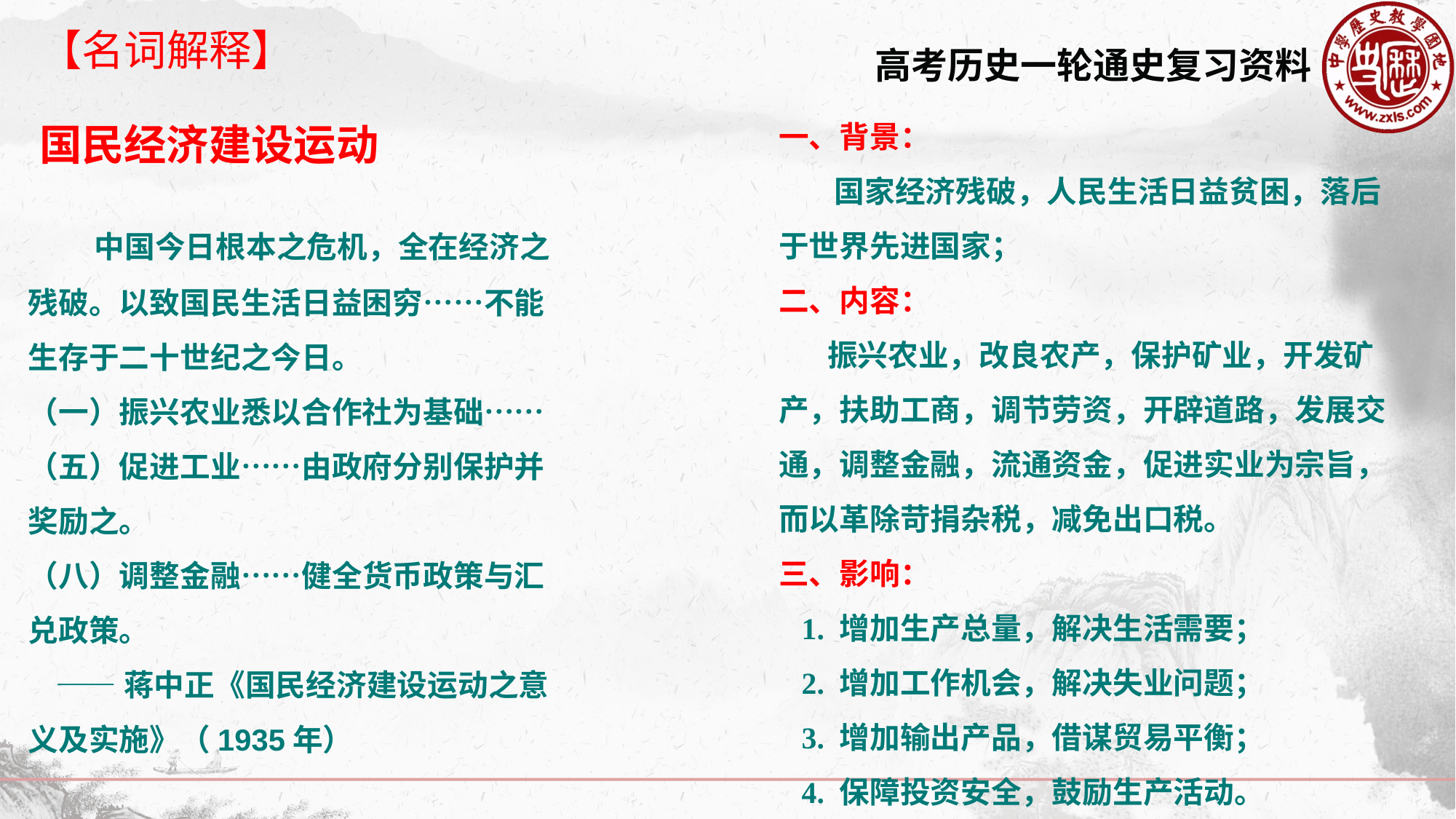

【名词解释】
一、背景：
       国家经济残破，人民生活日益贫困，落后于世界先进国家；
二、内容：
      振兴农业，改良农产，保护矿业，开发矿产，扶助工商，调节劳资，开辟道路，发展交通，调整金融，流通资金，促进实业为宗旨，而以革除苛捐杂税，减免出口税。
三、影响：
   1. 增加生产总量，解决生活需要；
   2. 增加工作机会，解决失业问题；
   3. 增加输出产品，借谋贸易平衡；
   4. 保障投资安全，鼓励生产活动。
国民经济建设运动
       中国今日根本之危机，全在经济之残破。以致国民生活日益困穷……不能生存于二十世纪之今日。
（一）振兴农业悉以合作社为基础……（五）促进工业……由政府分别保护并奖励之。
（八）调整金融……健全货币政策与汇兑政策。
    ——蒋中正《国民经济建设运动之意义及实施》（1935年）